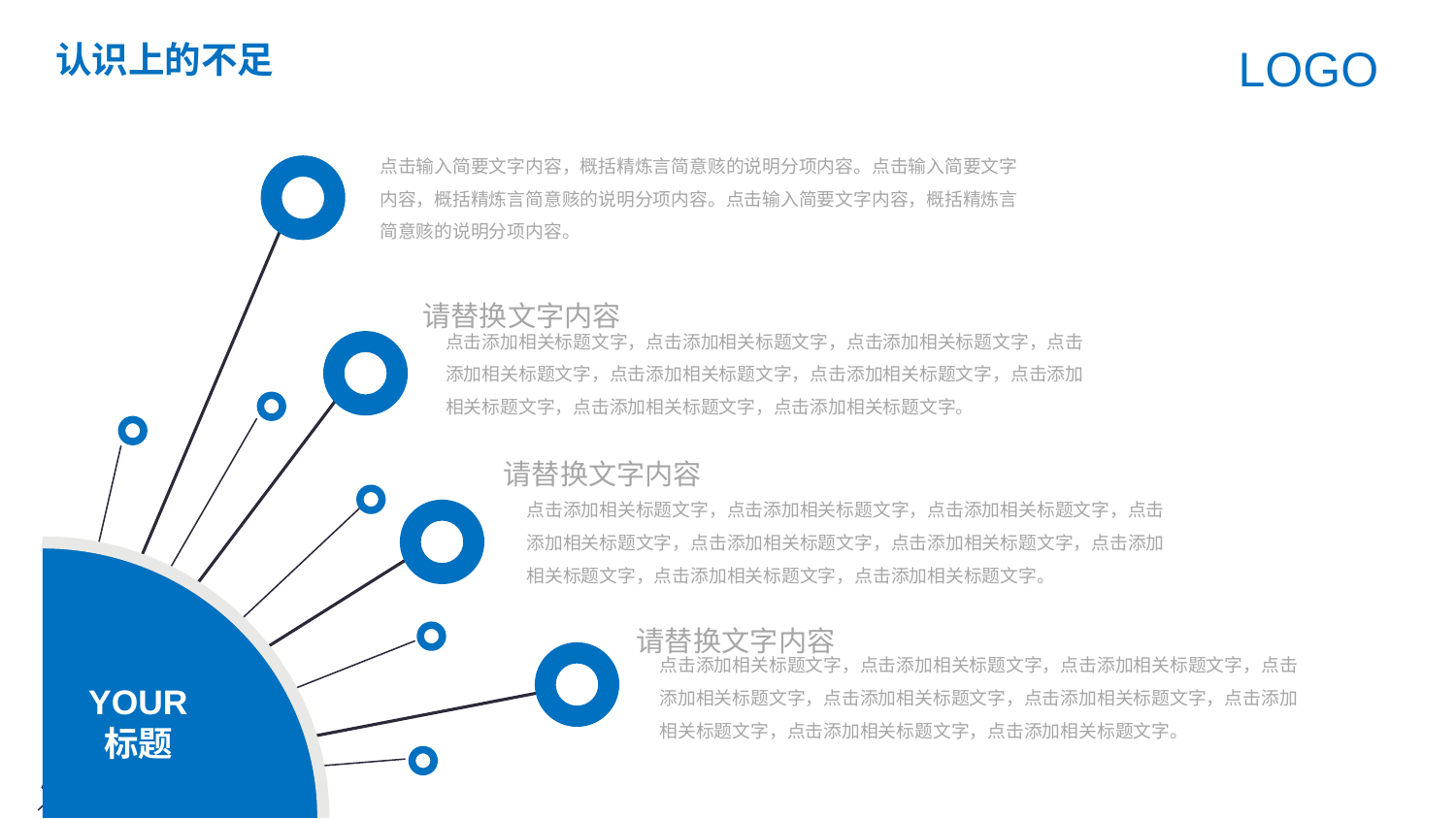

认识上的不足
LOGO
点击输入简要文字内容，概括精炼言简意赅的说明分项内容。点击输入简要文字内容，概括精炼言简意赅的说明分项内容。点击输入简要文字内容，概括精炼言简意赅的说明分项内容。

请替换文字内容
点击添加相关标题文字，点击添加相关标题文字，点击添加相关标题文字，点击添加相关标题文字，点击添加相关标题文字，点击添加相关标题文字，点击添加相关标题文字，点击添加相关标题文字，点击添加相关标题文字。

请替换文字内容
点击添加相关标题文字，点击添加相关标题文字，点击添加相关标题文字，点击添加相关标题文字，点击添加相关标题文字，点击添加相关标题文字，点击添加相关标题文字，点击添加相关标题文字，点击添加相关标题文字。

YOUR 标题
请替换文字内容

点击添加相关标题文字，点击添加相关标题文字，点击添加相关标题文字，点击添加相关标题文字，点击添加相关标题文字，点击添加相关标题文字，点击添加相关标题文字，点击添加相关标题文字，点击添加相关标题文字。